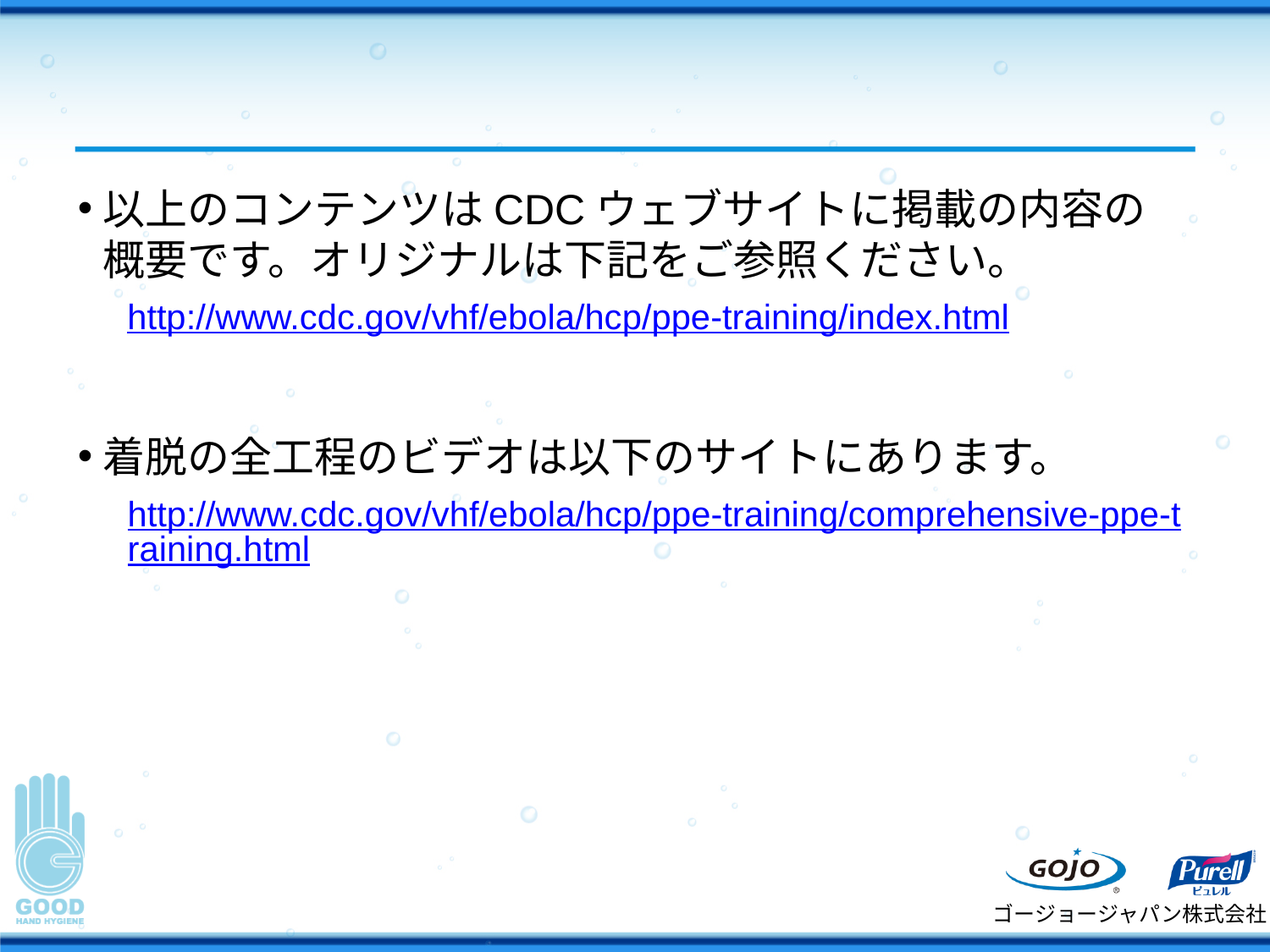

以上のコンテンツはCDCウェブサイトに掲載の内容の
概要です。オリジナルは下記をご参照ください。
http://www.cdc.gov/vhf/ebola/hcp/ppe-training/index.html

着脱の全工程のビデオは以下のサイトにあります。
http://www.cdc.gov/vhf/ebola/hcp/ppe-training/comprehensive-ppe-training.html